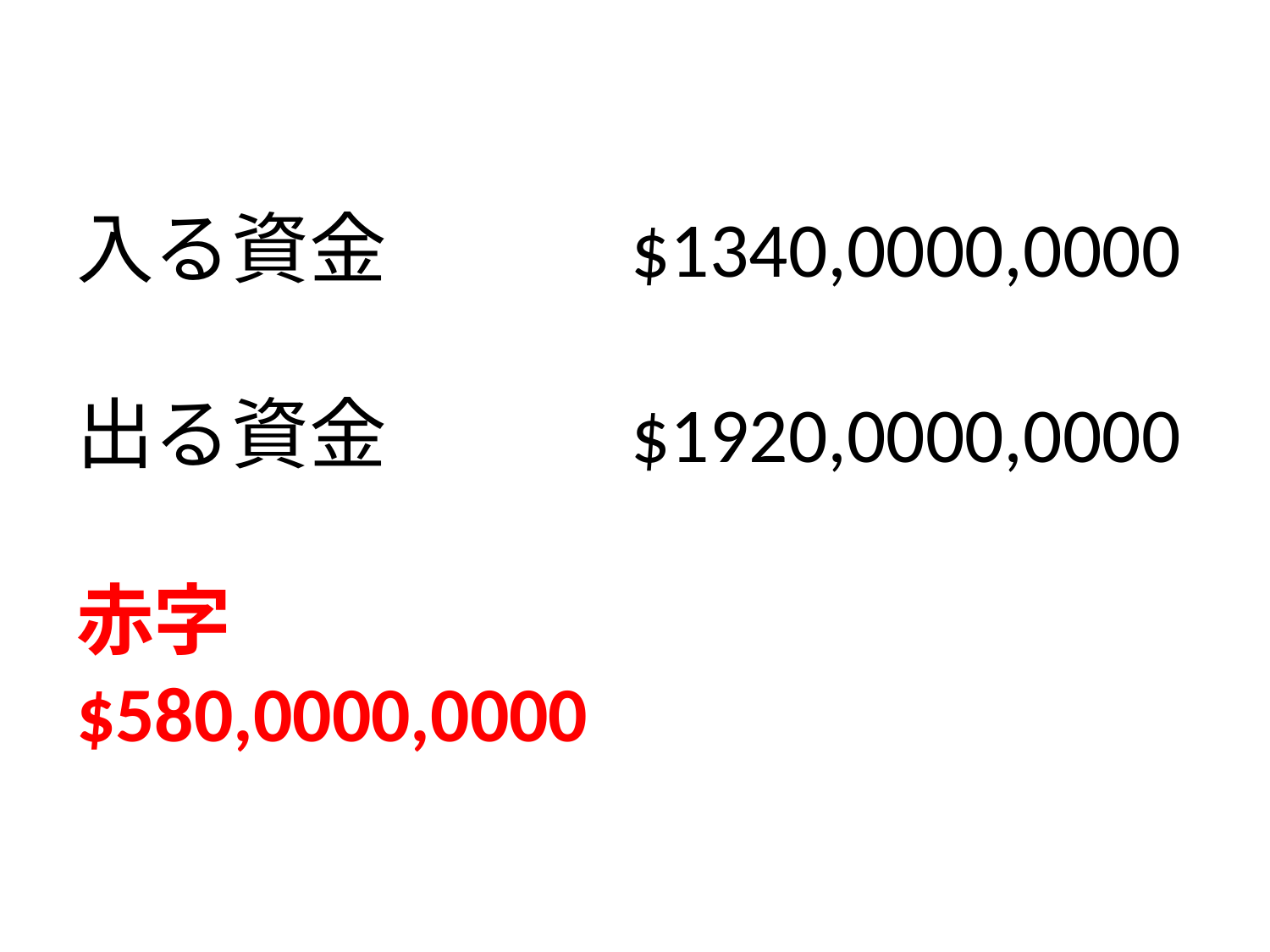

# 入る資金	　　$1340,0000,0000 出る資金	　　$1920,0000,0000 赤字　			　　 　$580,0000,0000